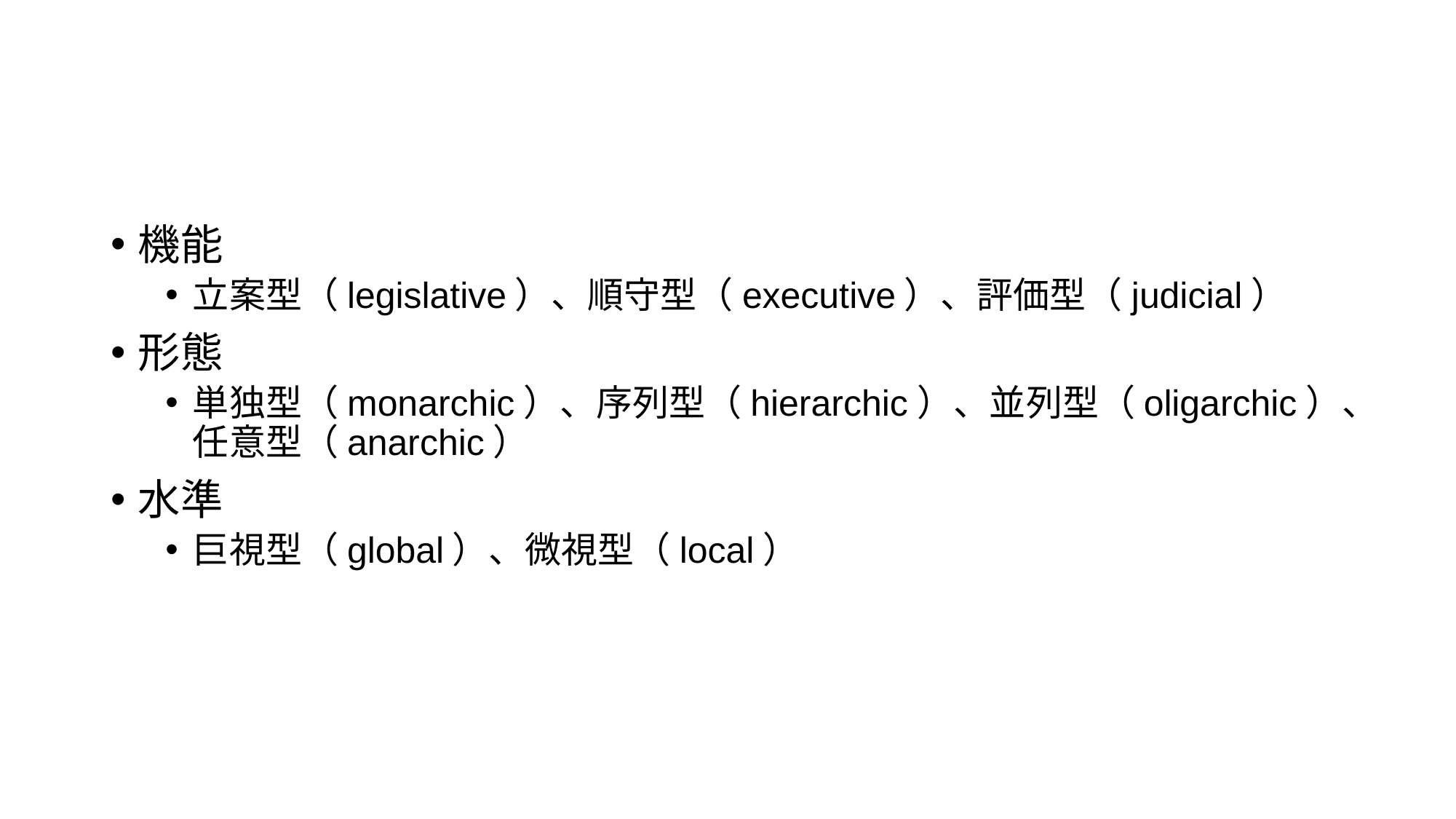

#
機能
立案型（legislative）、順守型（executive）、評価型（judicial）
形態
単独型（monarchic）、序列型（hierarchic）、並列型（oligarchic）、任意型（anarchic）
水準
巨視型（global）、微視型（local）